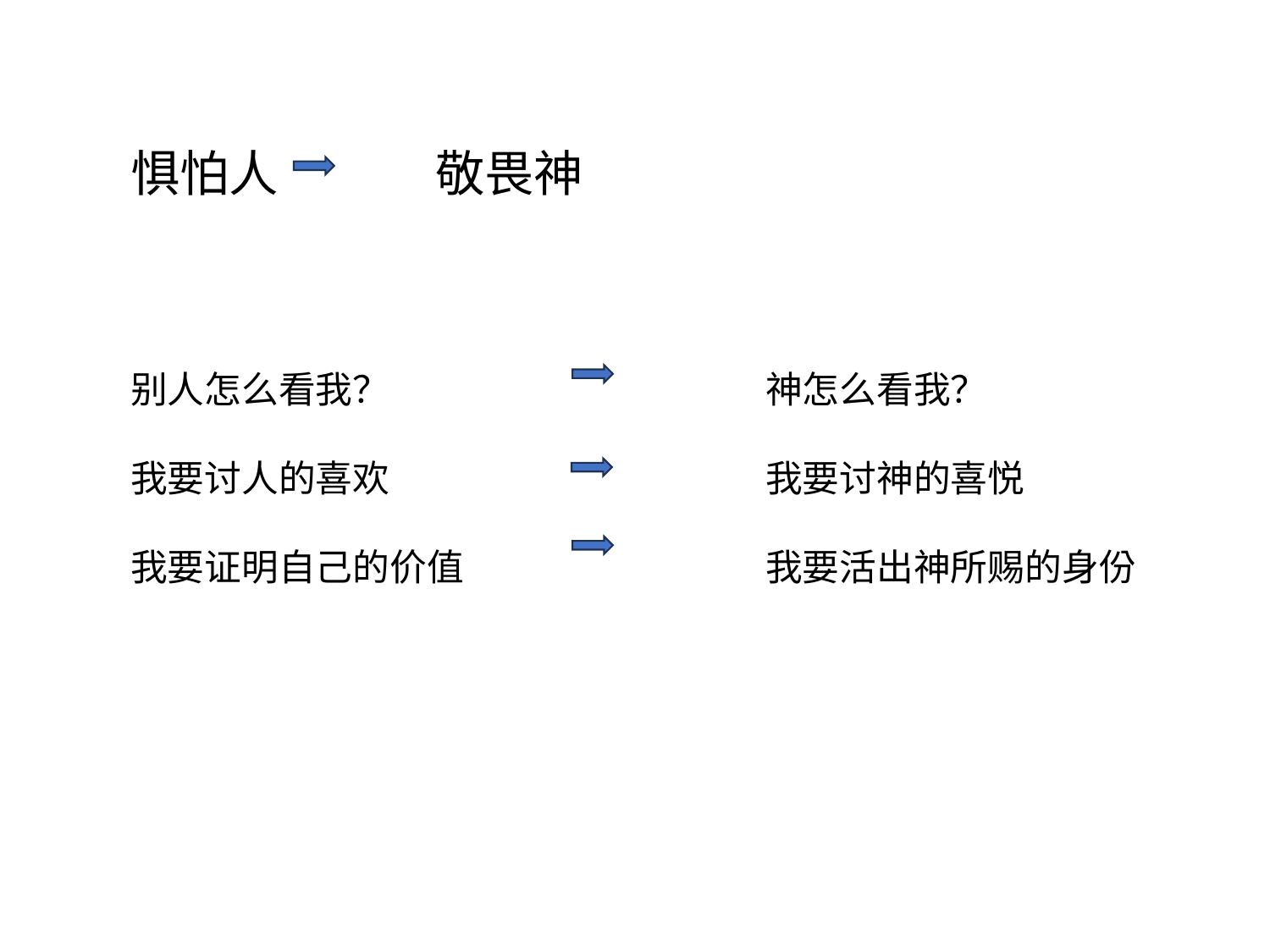

惧怕人              敬畏神

别人怎么看我？			神怎么看我？
我要讨人的喜欢			我要讨神的喜悦
我要证明自己的价值 	 		我要活出神所赐的身份